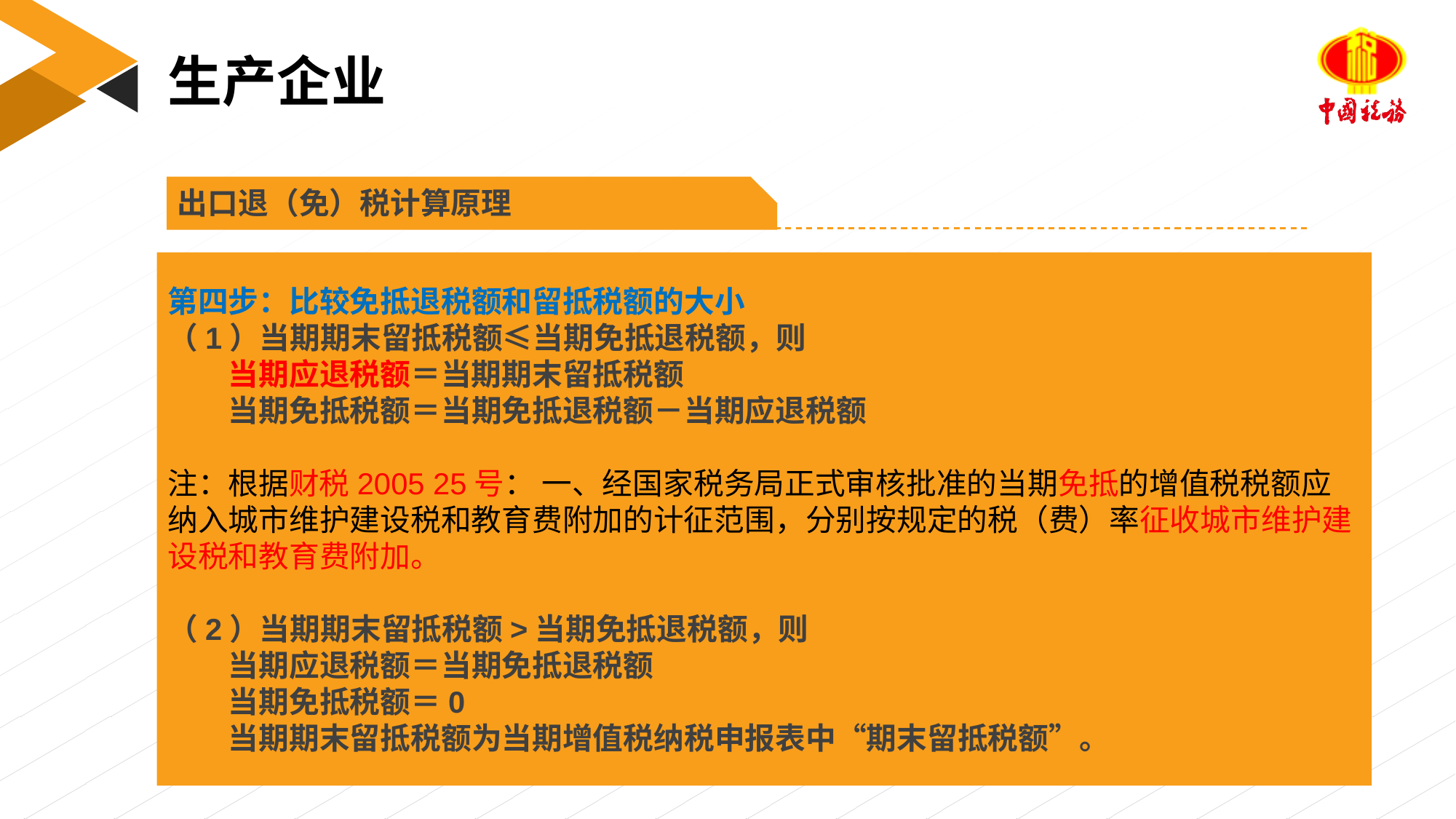

生产企业

出口退（免）税计算原理
第四步：比较免抵退税额和留抵税额的大小
（1）当期期末留抵税额≤当期免抵退税额，则
　　当期应退税额＝当期期末留抵税额
　　当期免抵税额＝当期免抵退税额－当期应退税额

注：根据财税2005 25号： 一、经国家税务局正式审核批准的当期免抵的增值税税额应纳入城市维护建设税和教育费附加的计征范围，分别按规定的税（费）率征收城市维护建设税和教育费附加。
（2）当期期末留抵税额>当期免抵退税额，则
　　当期应退税额＝当期免抵退税额
　　当期免抵税额＝0
　　当期期末留抵税额为当期增值税纳税申报表中“期末留抵税额”。